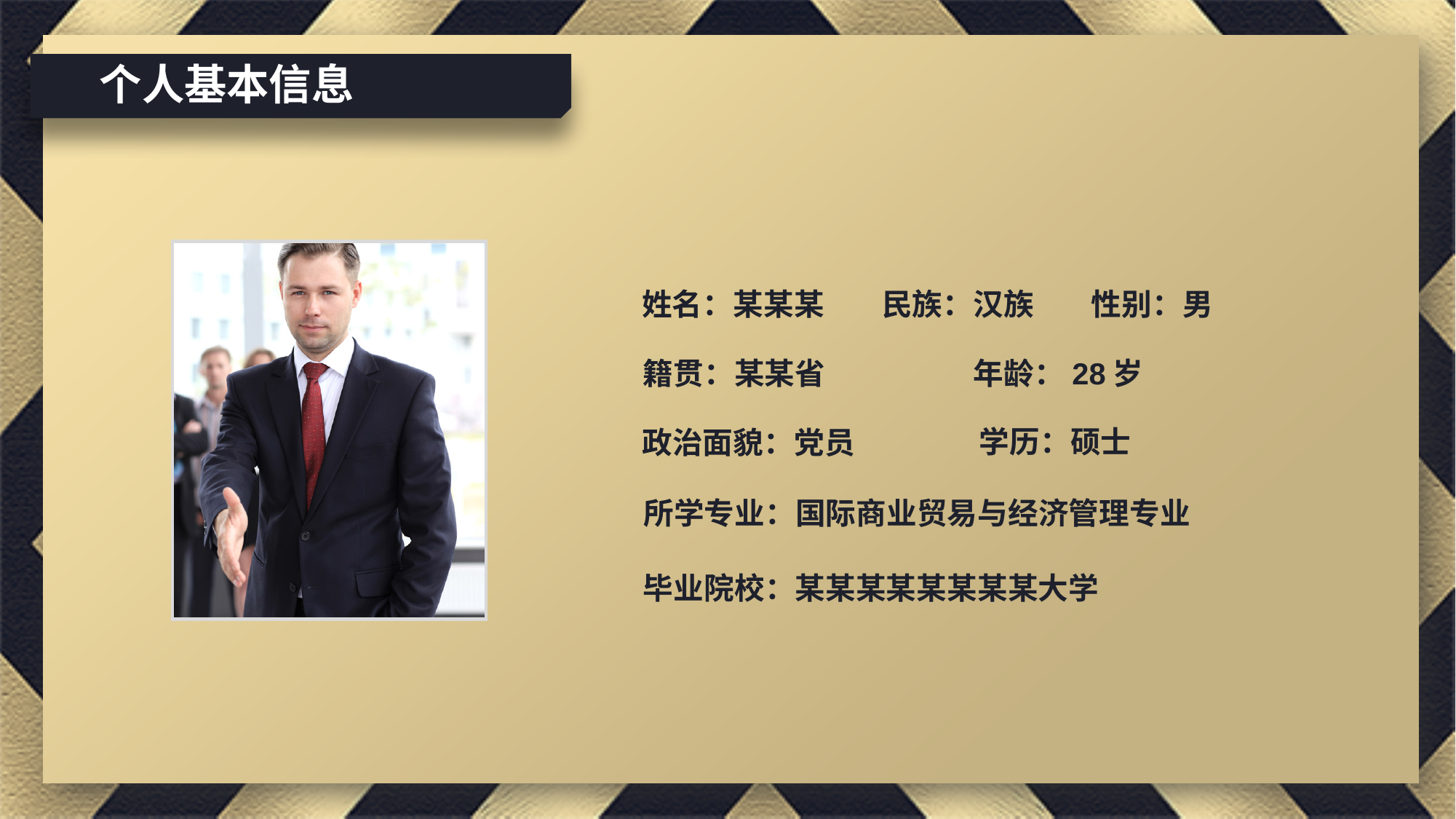

个人基本信息

姓名：某某某
民族：汉族
性别：男
籍贯：某某省
年龄：28岁
学历：硕士
政治面貌：党员
所学专业：国际商业贸易与经济管理专业
毕业院校：某某某某某某某某大学